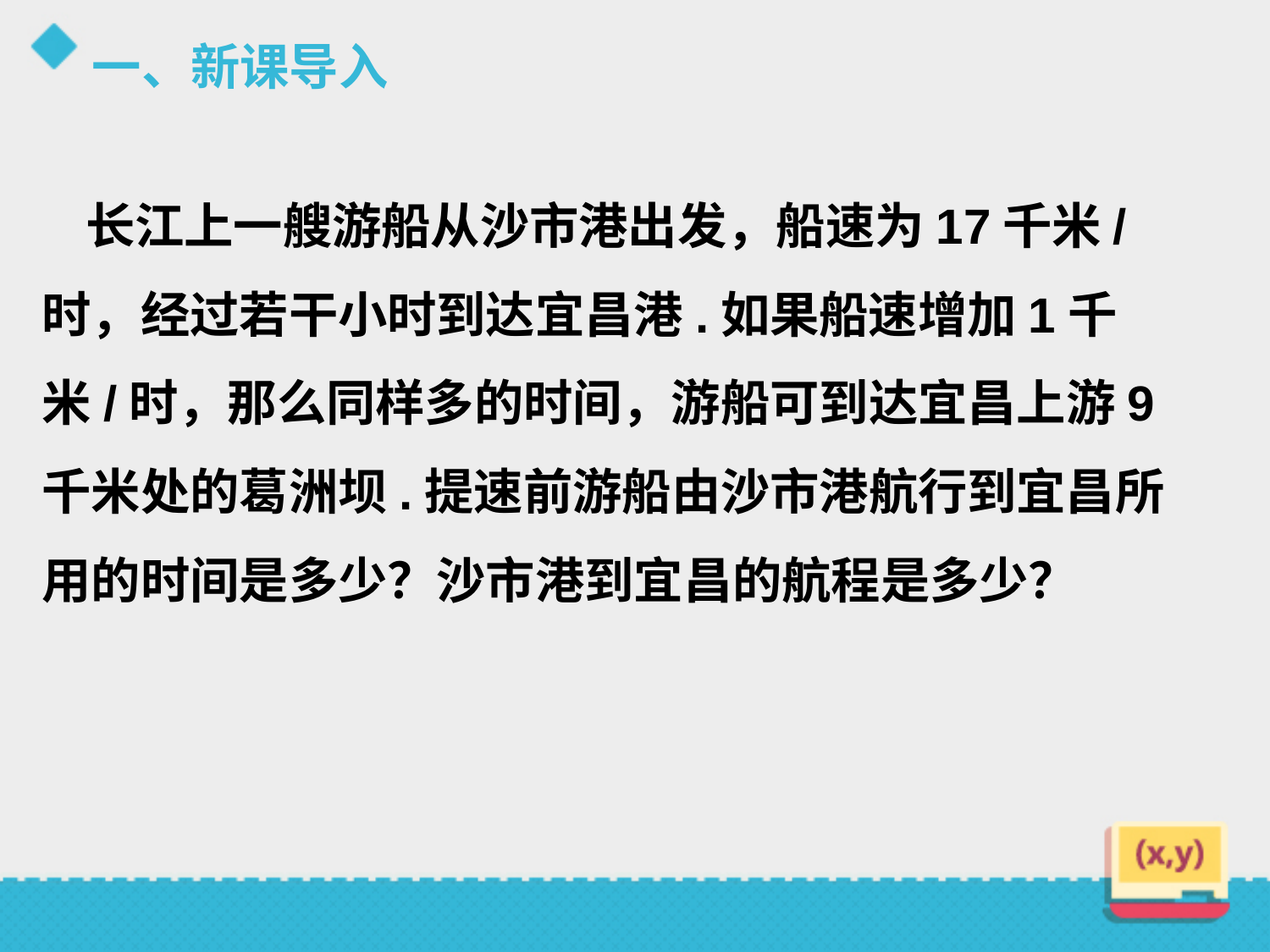

一、新课导入

     长江上一艘游船从沙市港出发，船速为17千米/时，经过若干小时到达宜昌港.如果船速增加1千米/时，那么同样多的时间，游船可到达宜昌上游9千米处的葛洲坝.提速前游船由沙市港航行到宜昌所用的时间是多少？沙市港到宜昌的航程是多少？